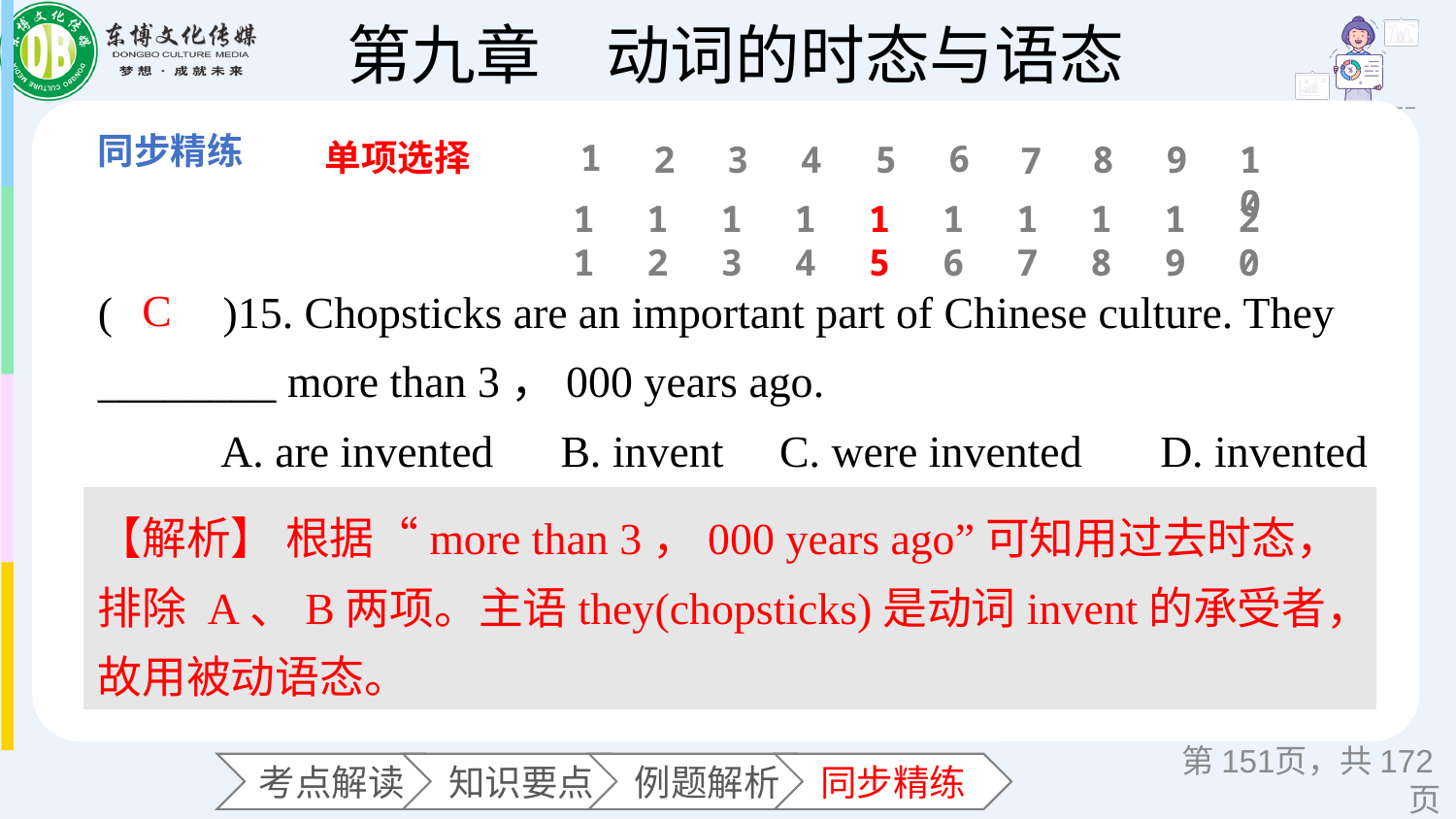

单项选择
1
6
2
3
4
5
8
9
10
7
11
12
13
14
15
16
17
18
19
20
(　　)15. Chopsticks are an important part of Chinese culture. They ________ more than 3，000 years ago.
           A. are invented      B. invent     C. were invented       D. invented
C
【解析】 根据“more than 3，000 years ago”可知用过去时态，排除 A、B两项。主语they(chopsticks)是动词invent的承受者，故用被动语态。
第151页，共172页